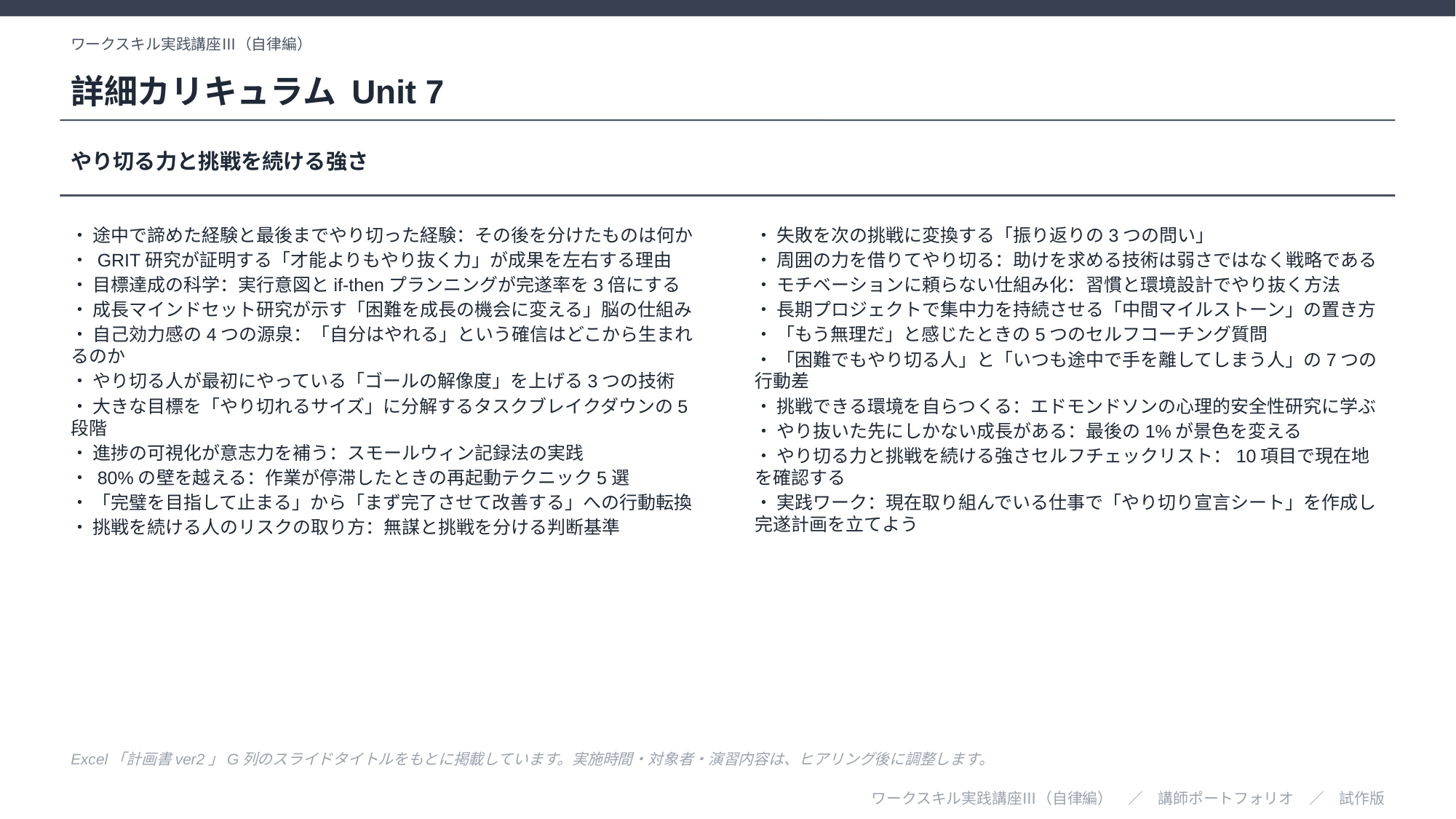

ワークスキル実践講座Ⅲ（自律編）
詳細カリキュラム Unit 7

やり切る力と挑戦を続ける強さ

・ 途中で諦めた経験と最後までやり切った経験：その後を分けたものは何か
・ GRIT研究が証明する「才能よりもやり抜く力」が成果を左右する理由
・ 目標達成の科学：実行意図とif-thenプランニングが完遂率を3倍にする
・ 成長マインドセット研究が示す「困難を成長の機会に変える」脳の仕組み
・ 自己効力感の4つの源泉：「自分はやれる」という確信はどこから生まれるのか
・ やり切る人が最初にやっている「ゴールの解像度」を上げる3つの技術
・ 大きな目標を「やり切れるサイズ」に分解するタスクブレイクダウンの5段階
・ 進捗の可視化が意志力を補う：スモールウィン記録法の実践
・ 80%の壁を越える：作業が停滞したときの再起動テクニック5選
・ 「完璧を目指して止まる」から「まず完了させて改善する」への行動転換
・ 挑戦を続ける人のリスクの取り方：無謀と挑戦を分ける判断基準
・ 失敗を次の挑戦に変換する「振り返りの3つの問い」
・ 周囲の力を借りてやり切る：助けを求める技術は弱さではなく戦略である
・ モチベーションに頼らない仕組み化：習慣と環境設計でやり抜く方法
・ 長期プロジェクトで集中力を持続させる「中間マイルストーン」の置き方
・ 「もう無理だ」と感じたときの5つのセルフコーチング質問
・ 「困難でもやり切る人」と「いつも途中で手を離してしまう人」の7つの行動差
・ 挑戦できる環境を自らつくる：エドモンドソンの心理的安全性研究に学ぶ
・ やり抜いた先にしかない成長がある：最後の1%が景色を変える
・ やり切る力と挑戦を続ける強さセルフチェックリスト：10項目で現在地を確認する
・ 実践ワーク：現在取り組んでいる仕事で「やり切り宣言シート」を作成し完遂計画を立てよう
Excel「計画書ver2」G列のスライドタイトルをもとに掲載しています。実施時間・対象者・演習内容は、ヒアリング後に調整します。
ワークスキル実践講座Ⅲ（自律編）　／　講師ポートフォリオ　／　試作版